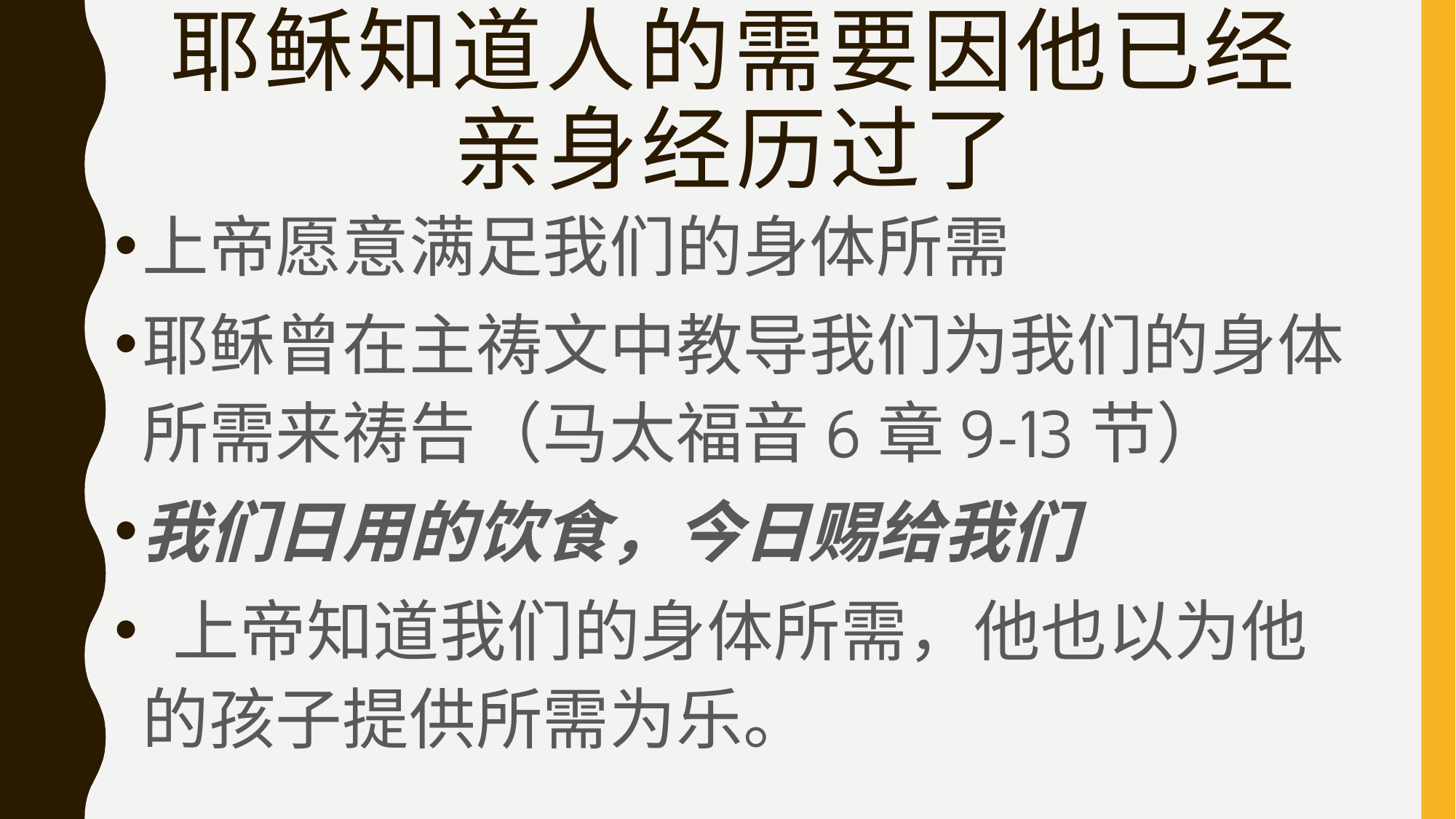

# 耶稣知道人的需要因他已经 亲身经历过了
上帝愿意满足我们的身体所需
耶稣曾在主祷文中教导我们为我们的身体所需来祷告（马太福音6章9-13节）
我们日用的饮食，今日赐给我们
 上帝知道我们的身体所需，他也以为他的孩子提供所需为乐。